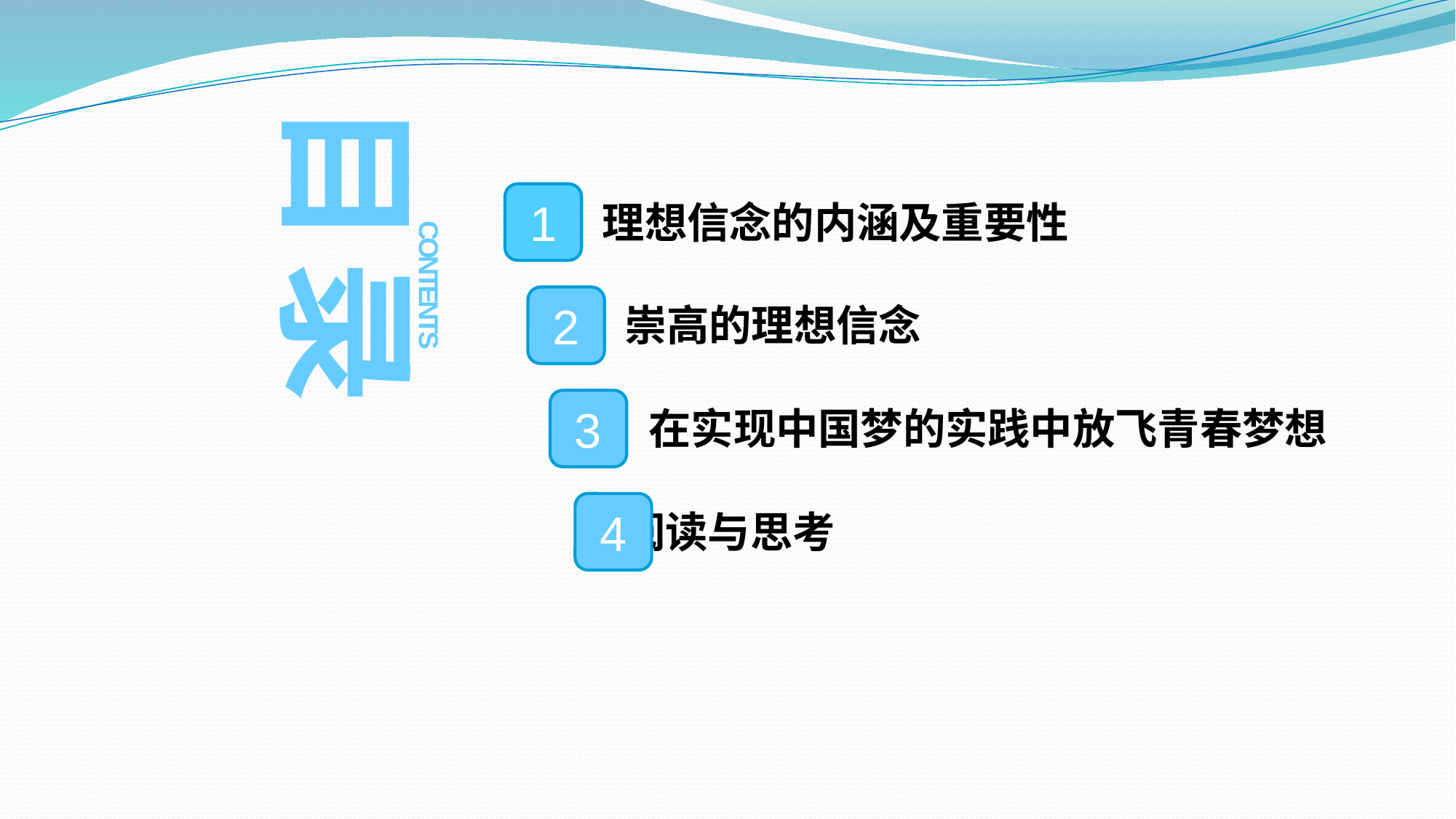

目录
CONTENTS
1
理想信念的内涵及重要性
2
崇高的理想信念
3
在实现中国梦的实践中放飞青春梦想
4
阅读与思考